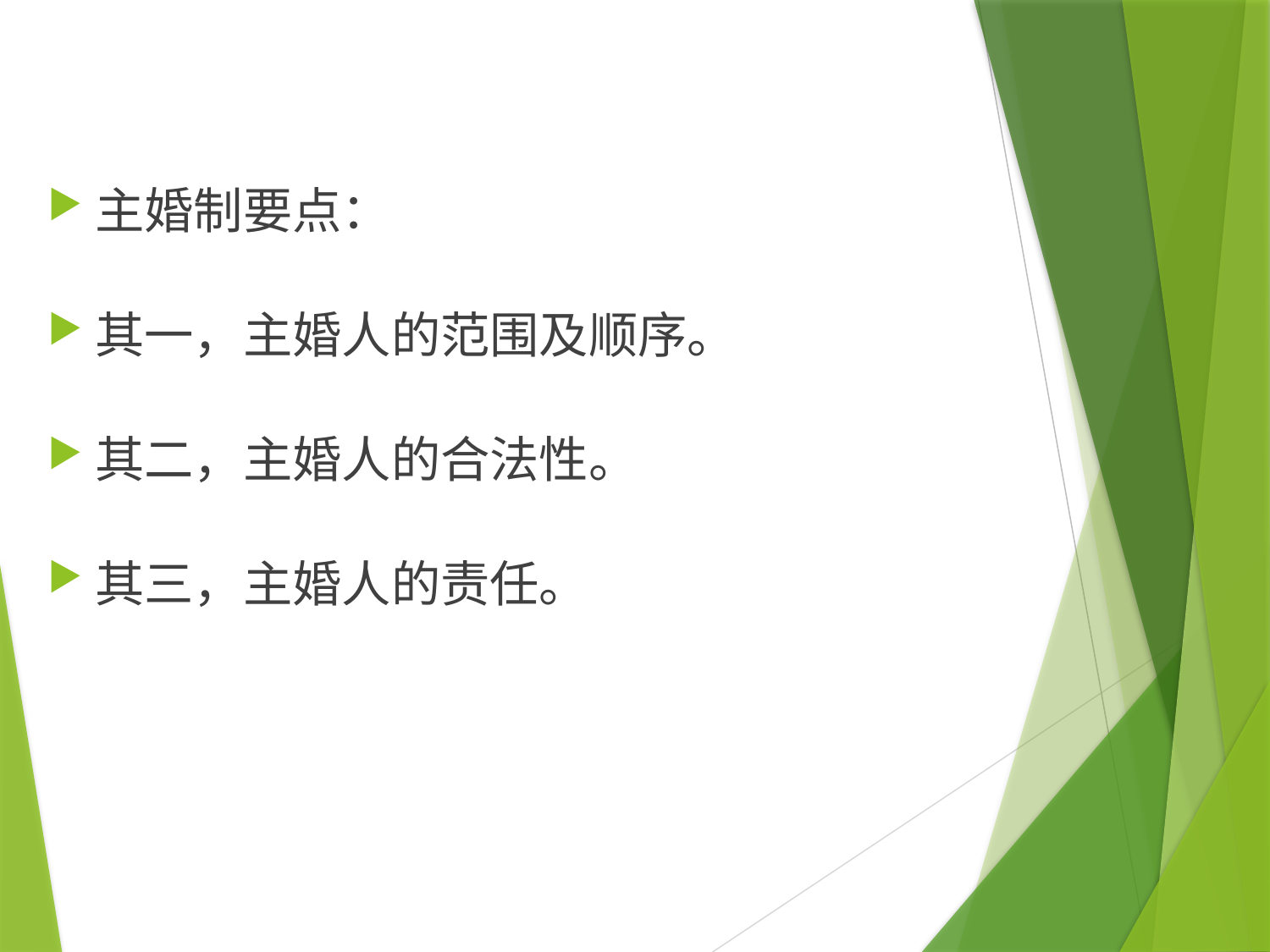

主婚制要点：
其一，主婚人的范围及顺序。
其二，主婚人的合法性。
其三，主婚人的责任。